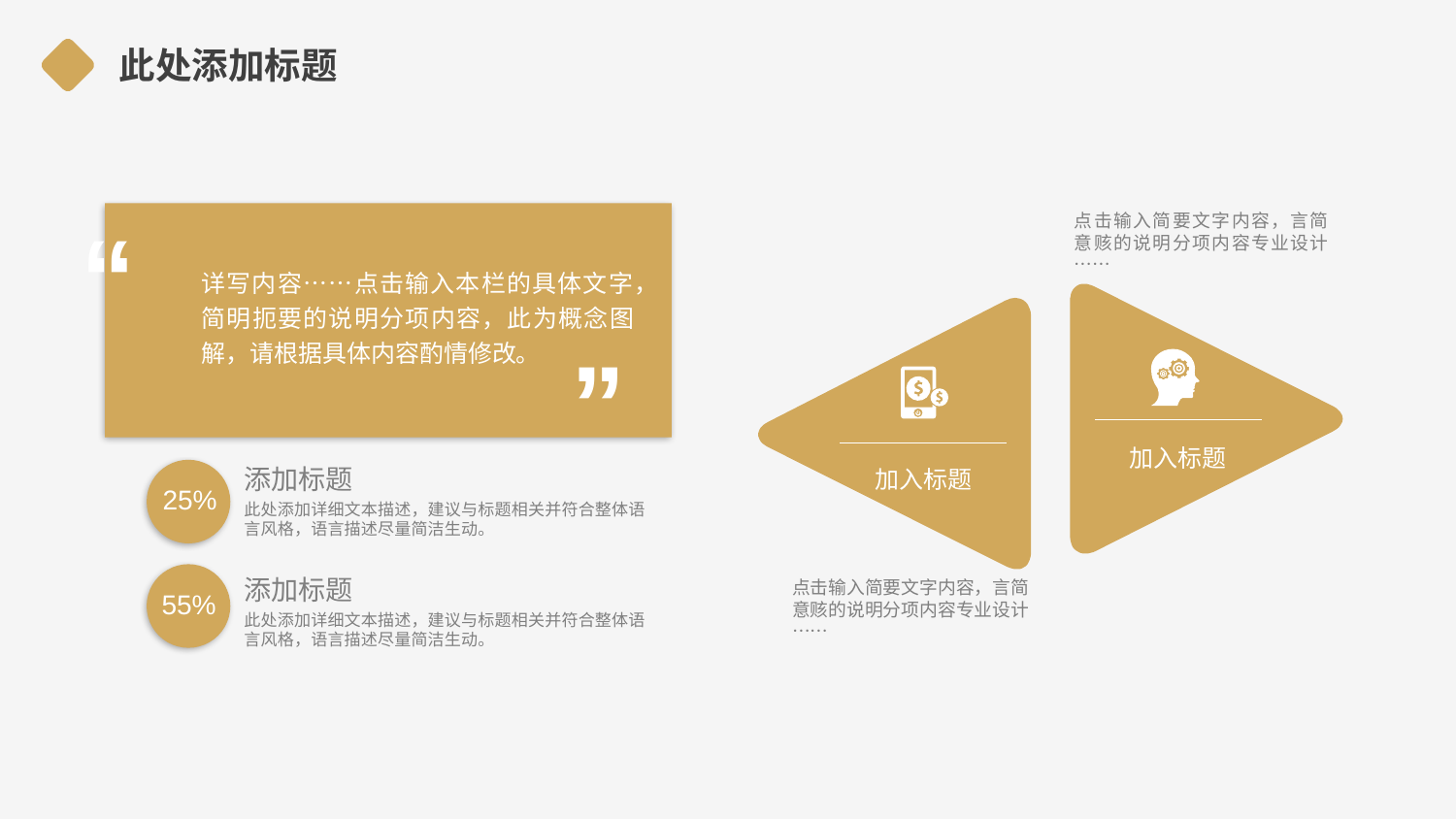

此处添加标题
“

详写内容……点击输入本栏的具体文字，简明扼要的说明分项内容，此为概念图解，请根据具体内容酌情修改。
”
添加标题
此处添加详细文本描述，建议与标题相关并符合整体语言风格，语言描述尽量简洁生动。

25%

添加标题
此处添加详细文本描述，建议与标题相关并符合整体语言风格，语言描述尽量简洁生动。
55%
点击输入简要文字内容，言简意赅的说明分项内容专业设计……

加入标题
加入标题
点击输入简要文字内容，言简意赅的说明分项内容专业设计……